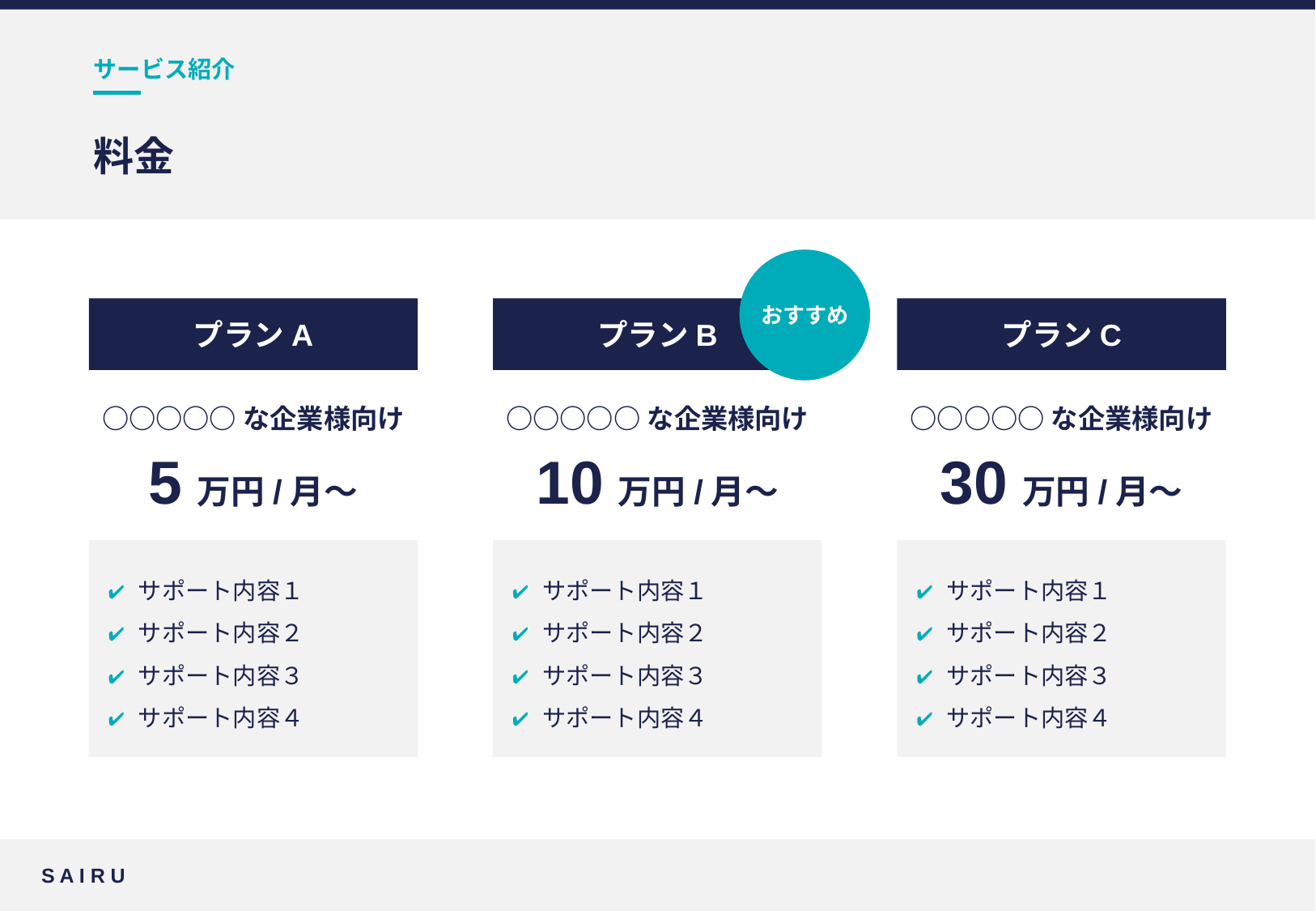

サービス紹介
# 料金
おすすめ
プランA
プランB
プランC
○○○○○な企業様向け
○○○○○な企業様向け
○○○○○な企業様向け
5万円/月〜
10万円/月〜
30万円/月〜
 サポート内容１
 サポート内容２
 サポート内容３
 サポート内容４
 サポート内容１
 サポート内容２
 サポート内容３
 サポート内容４
 サポート内容１
 サポート内容２
 サポート内容３
 サポート内容４
S A I R U